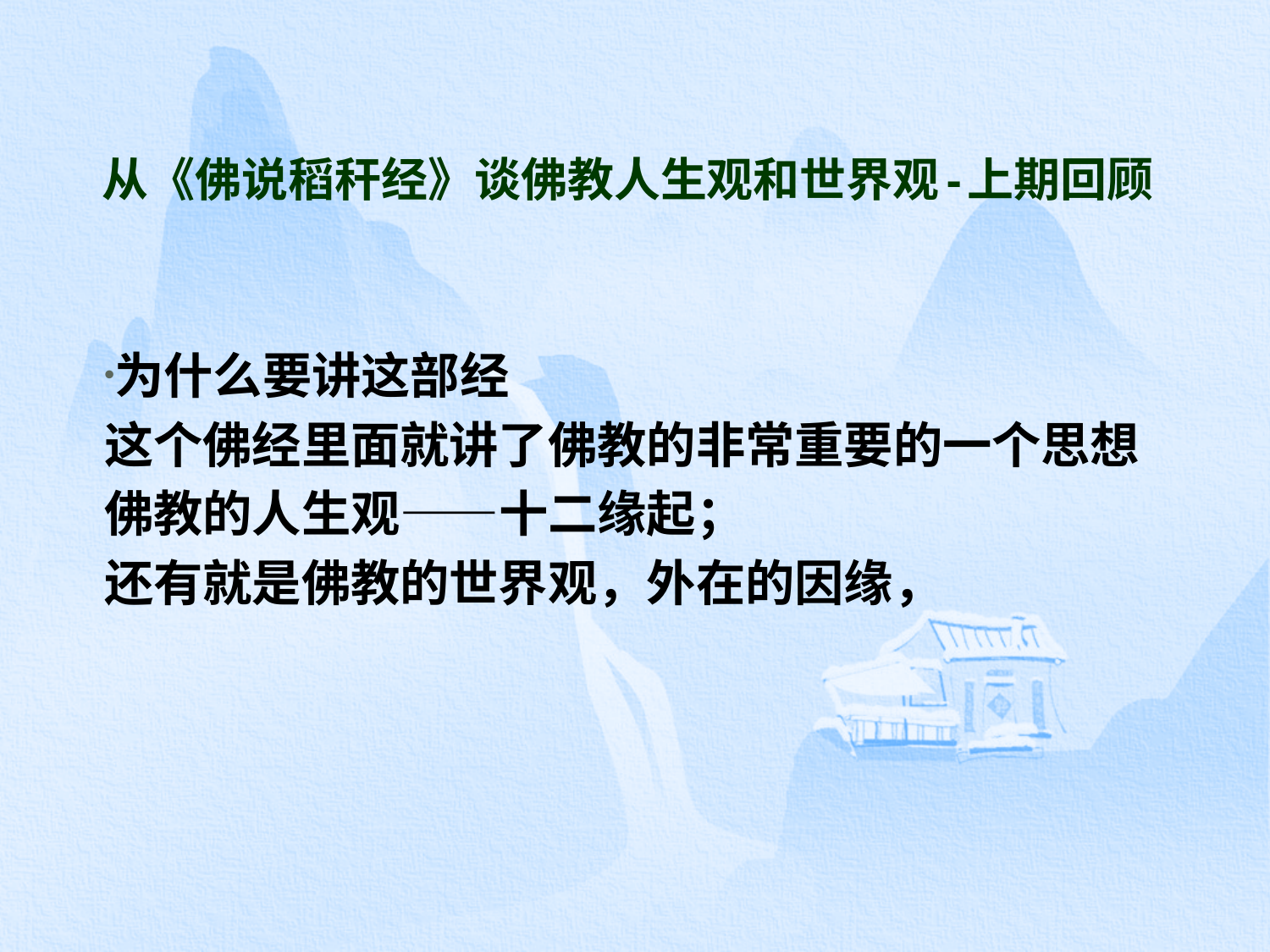

# 从《佛说稻秆经》谈佛教人生观和世界观-上期回顾
为什么要讲这部经
这个佛经里面就讲了佛教的非常重要的一个思想
佛教的人生观——十二缘起；
还有就是佛教的世界观，外在的因缘，